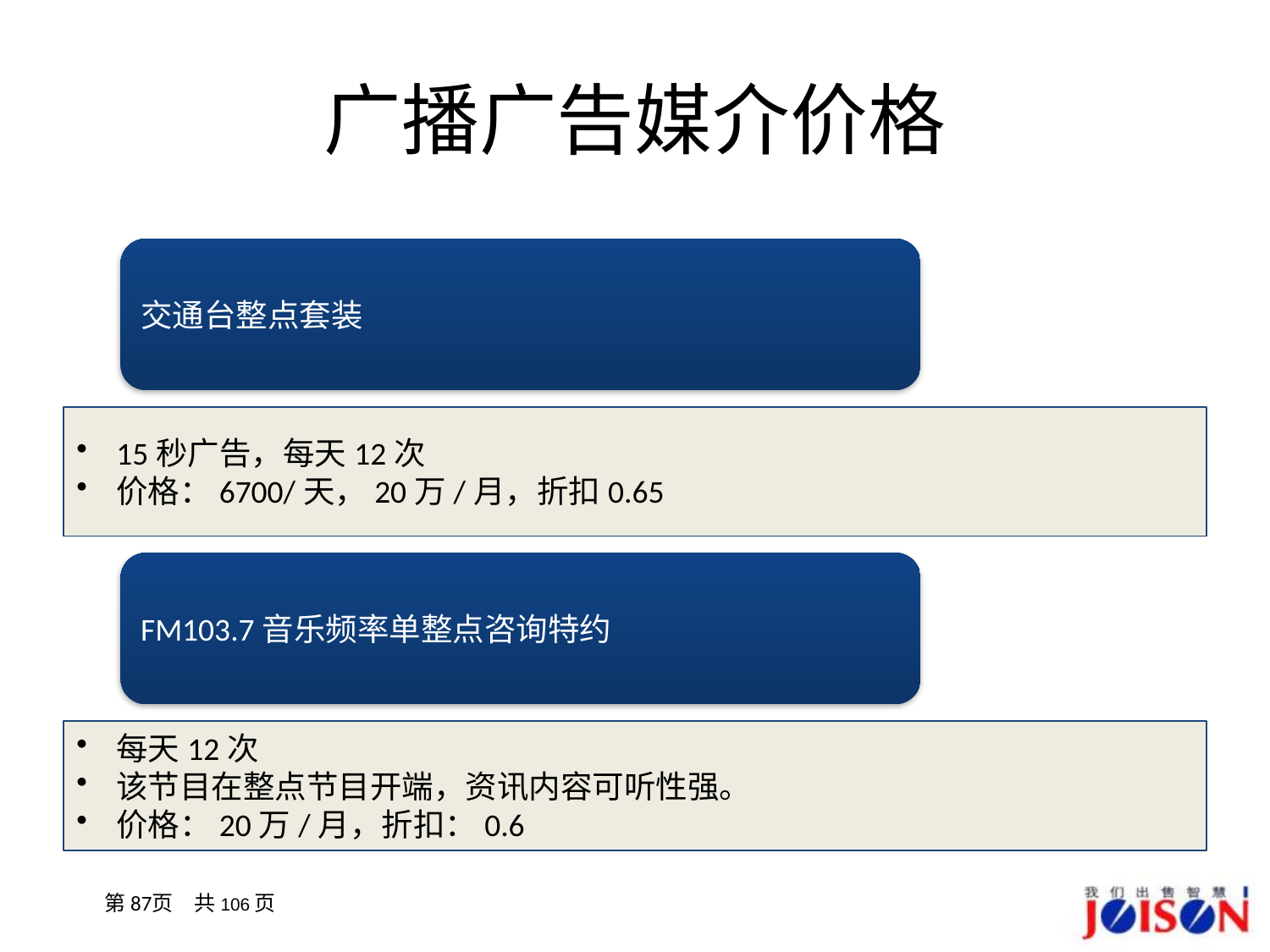

# 广播广告媒介价格
交通台整点套装
15秒广告，每天12次
价格：6700/天，20万/月，折扣0.65
FM103.7音乐频率单整点咨询特约
每天12次
该节目在整点节目开端，资讯内容可听性强。
价格：20万/月，折扣：0.6